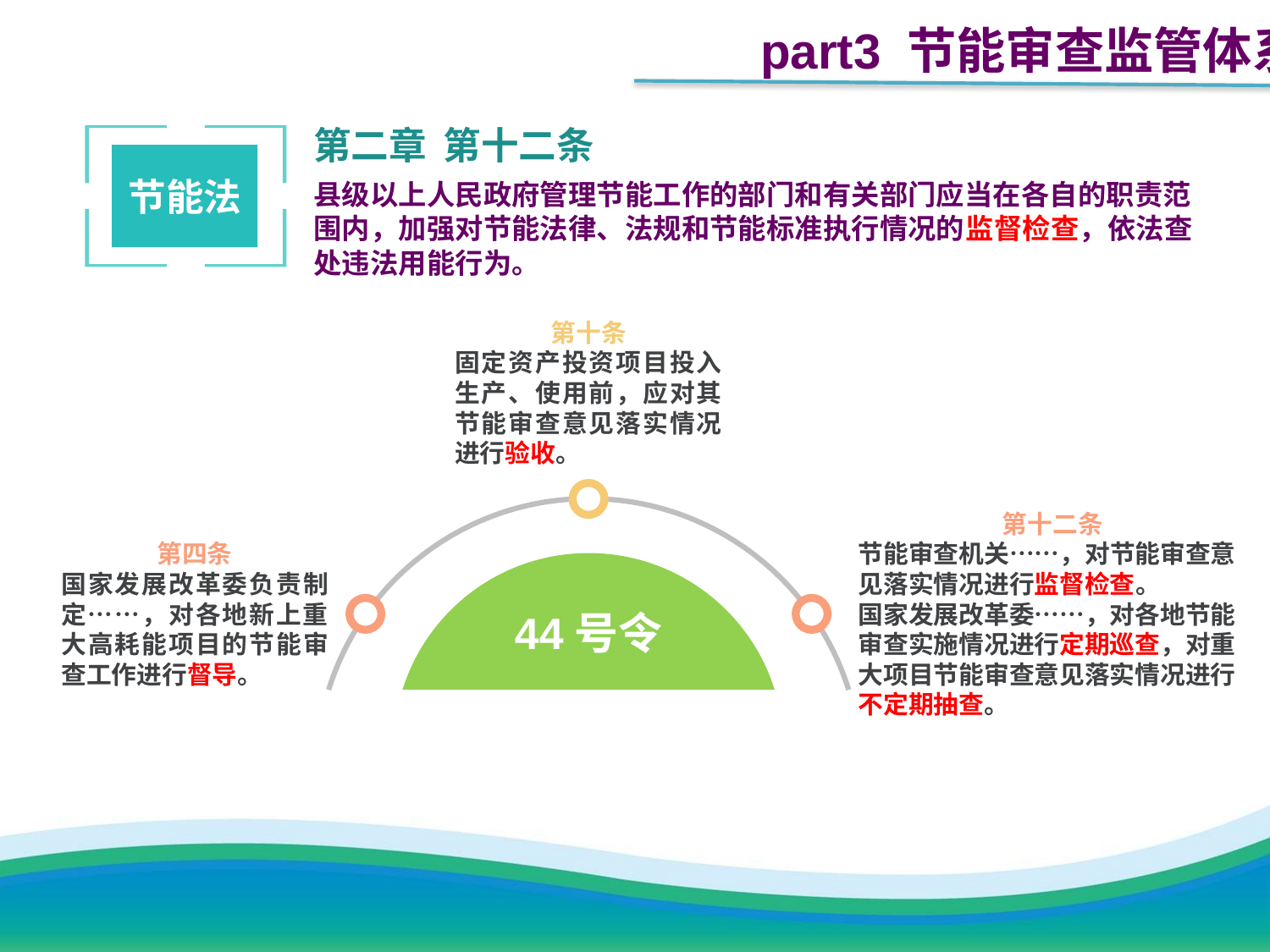

part3 节能审查监管体系
第二章  第十二条

节能法
县级以上人民政府管理节能工作的部门和有关部门应当在各自的职责范围内，加强对节能法律、法规和节能标准执行情况的监督检查，依法查处违法用能行为。
第十条
固定资产投资项目投入生产、使用前，应对其节能审查意见落实情况进行验收。
第十二条
节能审查机关……，对节能审查意见落实情况进行监督检查。
国家发展改革委……，对各地节能审查实施情况进行定期巡查，对重大项目节能审查意见落实情况进行不定期抽查。

第四条
国家发展改革委负责制定……，对各地新上重大高耗能项目的节能审查工作进行督导。

44号令